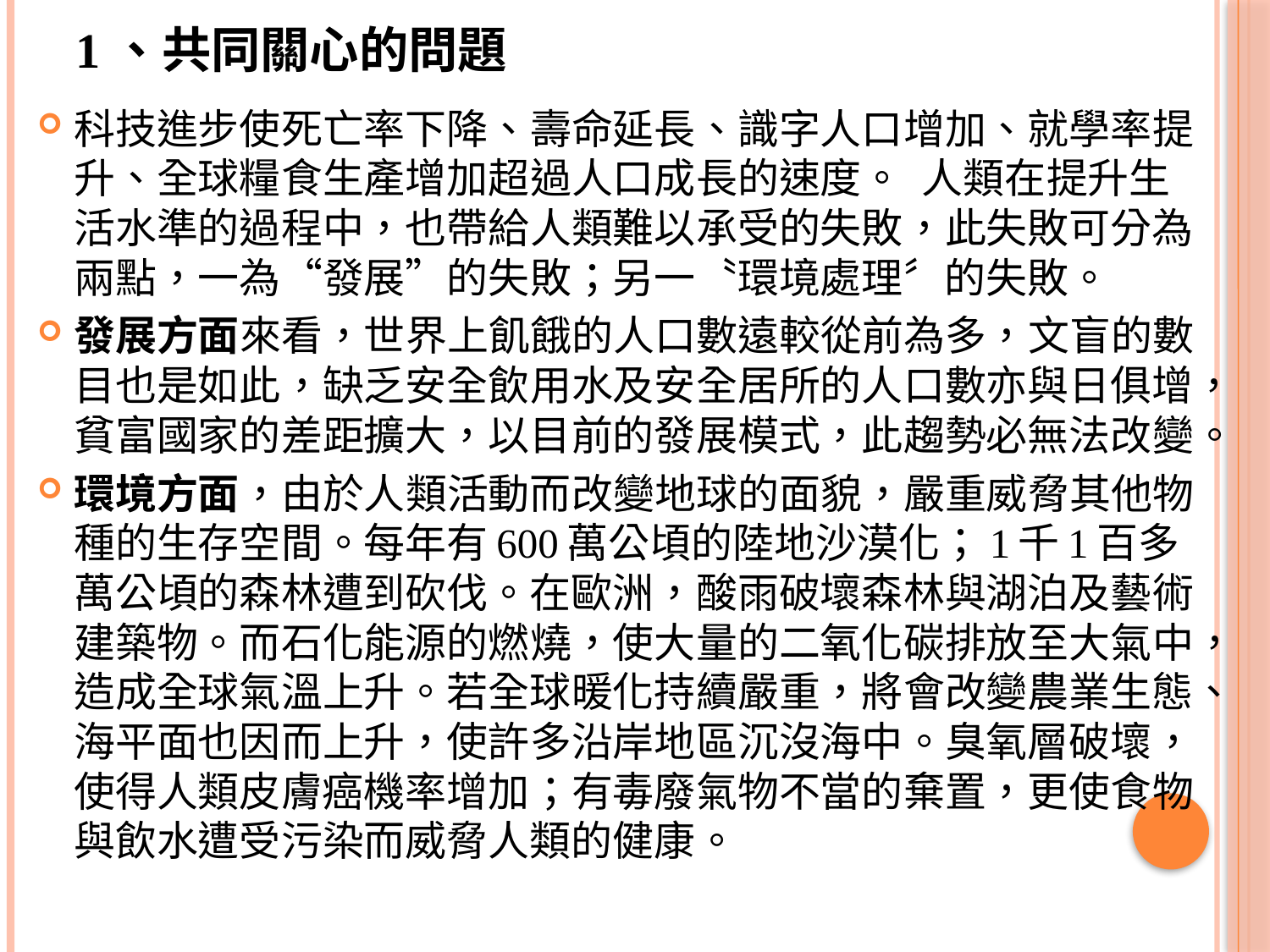

# 1、共同關心的問題
科技進步使死亡率下降、壽命延長、識字人口增加、就學率提升、全球糧食生產增加超過人口成長的速度。  人類在提升生活水準的過程中，也帶給人類難以承受的失敗，此失敗可分為兩點，一為“發展”的失敗；另一〝環境處理〞的失敗。
發展方面來看，世界上飢餓的人口數遠較從前為多，文盲的數目也是如此，缺乏安全飲用水及安全居所的人口數亦與日俱增，貧富國家的差距擴大，以目前的發展模式，此趨勢必無法改變。
環境方面，由於人類活動而改變地球的面貌，嚴重威脅其他物種的生存空間。每年有600萬公頃的陸地沙漠化；1千1百多萬公頃的森林遭到砍伐。在歐洲，酸雨破壞森林與湖泊及藝術建築物。而石化能源的燃燒，使大量的二氧化碳排放至大氣中，造成全球氣溫上升。若全球暖化持續嚴重，將會改變農業生態、海平面也因而上升，使許多沿岸地區沉沒海中。臭氧層破壞，使得人類皮膚癌機率增加；有毒廢氣物不當的棄置，更使食物與飲水遭受污染而威脅人類的健康。